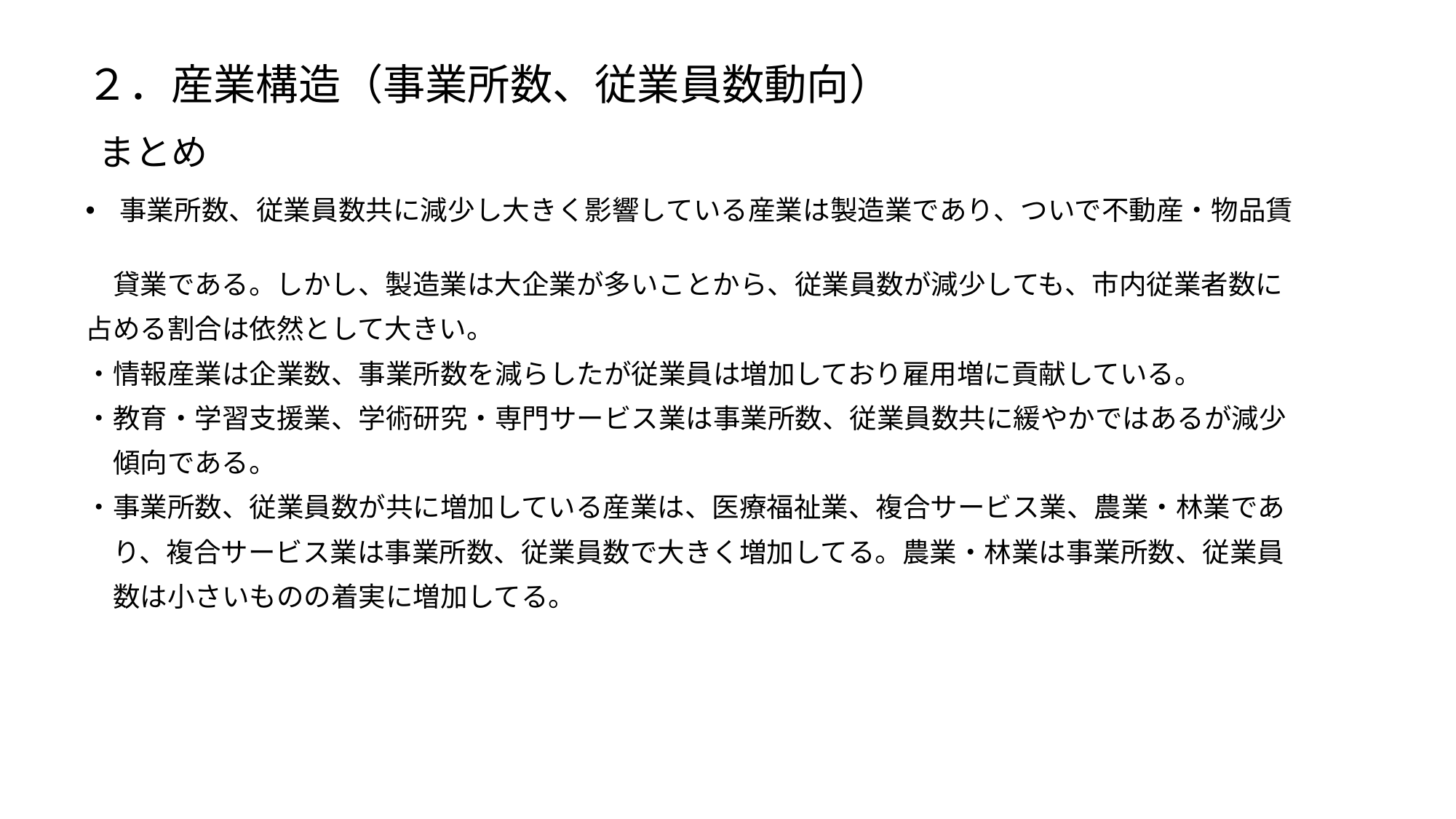

２．産業構造（事業所数、従業員数動向）
# まとめ
事業所数、従業員数共に減少し大きく影響している産業は製造業であり、ついで不動産・物品賃
　貸業である。しかし、製造業は大企業が多いことから、従業員数が減少しても、市内従業者数に
占める割合は依然として大きい。
・情報産業は企業数、事業所数を減らしたが従業員は増加しており雇用増に貢献している。
・教育・学習支援業、学術研究・専門サービス業は事業所数、従業員数共に緩やかではあるが減少
　傾向である。
・事業所数、従業員数が共に増加している産業は、医療福祉業、複合サービス業、農業・林業であ
　り、複合サービス業は事業所数、従業員数で大きく増加してる。農業・林業は事業所数、従業員
　数は小さいものの着実に増加してる。